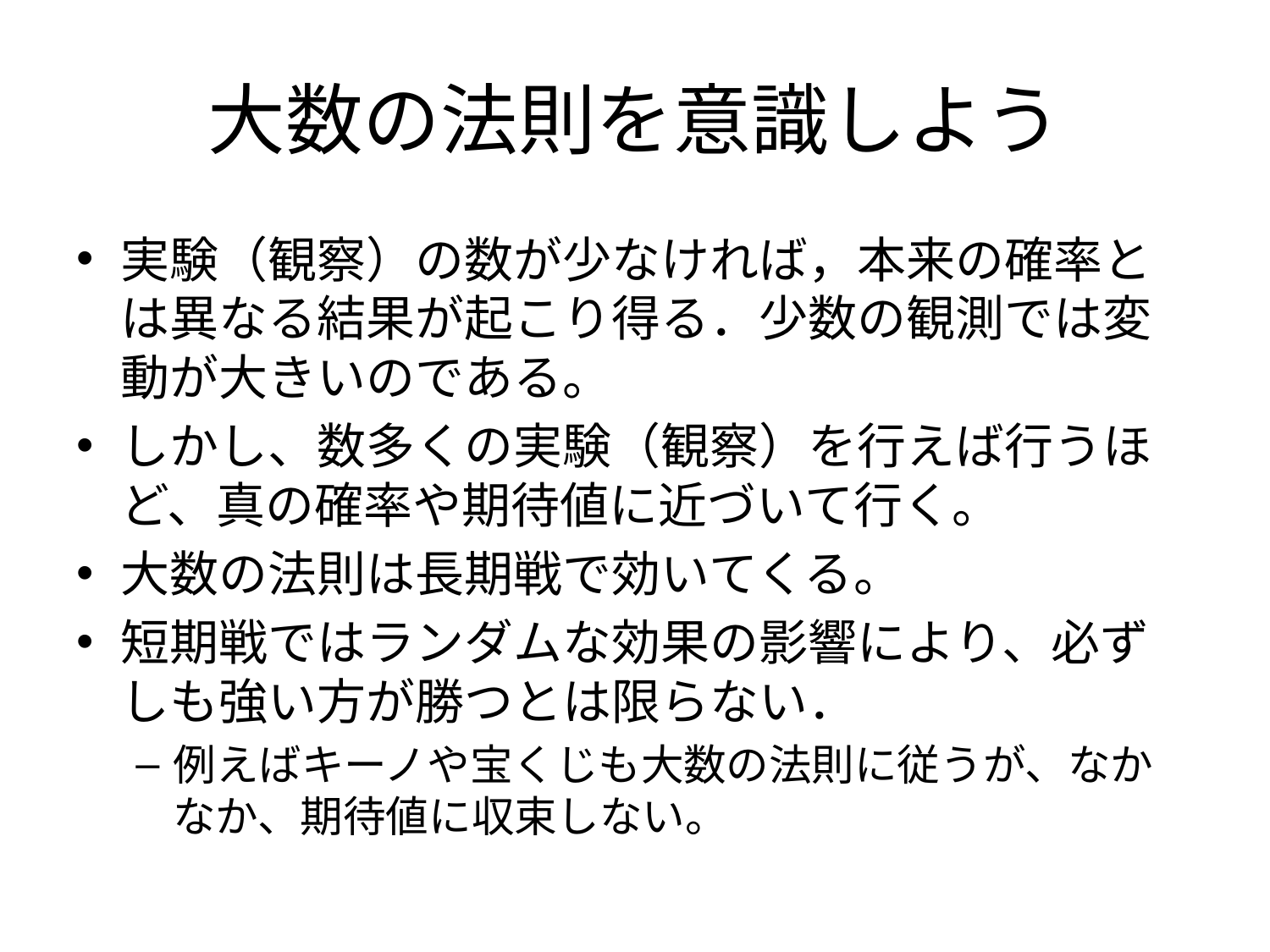

# 大数の法則を意識しよう
実験（観察）の数が少なければ，本来の確率とは異なる結果が起こり得る．少数の観測では変動が大きいのである。
しかし、数多くの実験（観察）を行えば行うほど、真の確率や期待値に近づいて行く。
大数の法則は長期戦で効いてくる。
短期戦ではランダムな効果の影響により、必ずしも強い方が勝つとは限らない．
例えばキーノや宝くじも大数の法則に従うが、なかなか、期待値に収束しない。